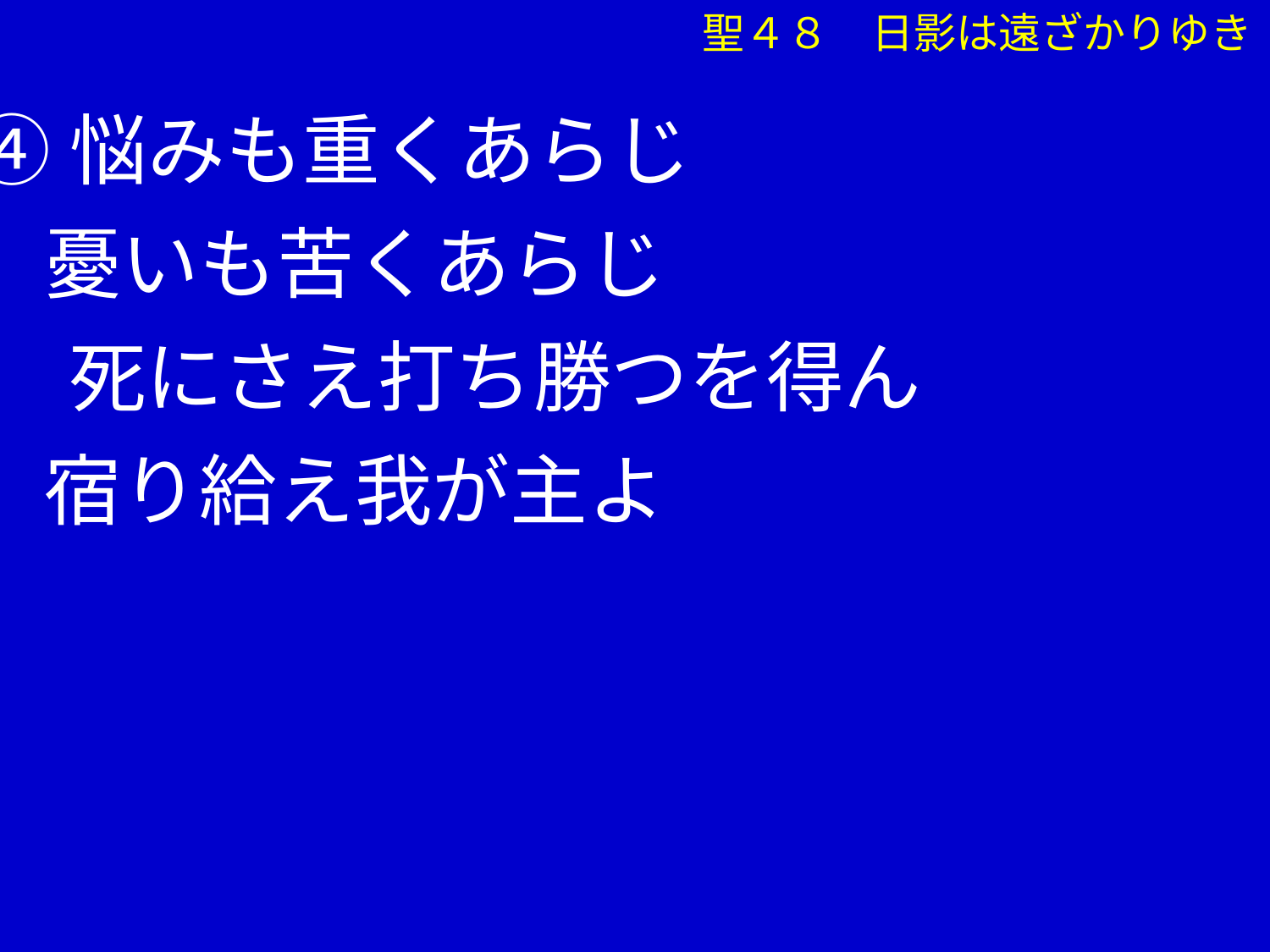

④悩みも重くあらじ
   憂いも苦くあらじ
　 死にさえ打ち勝つを得ん
   宿り給え我が主よ
聖４８　日影は遠ざかりゆき